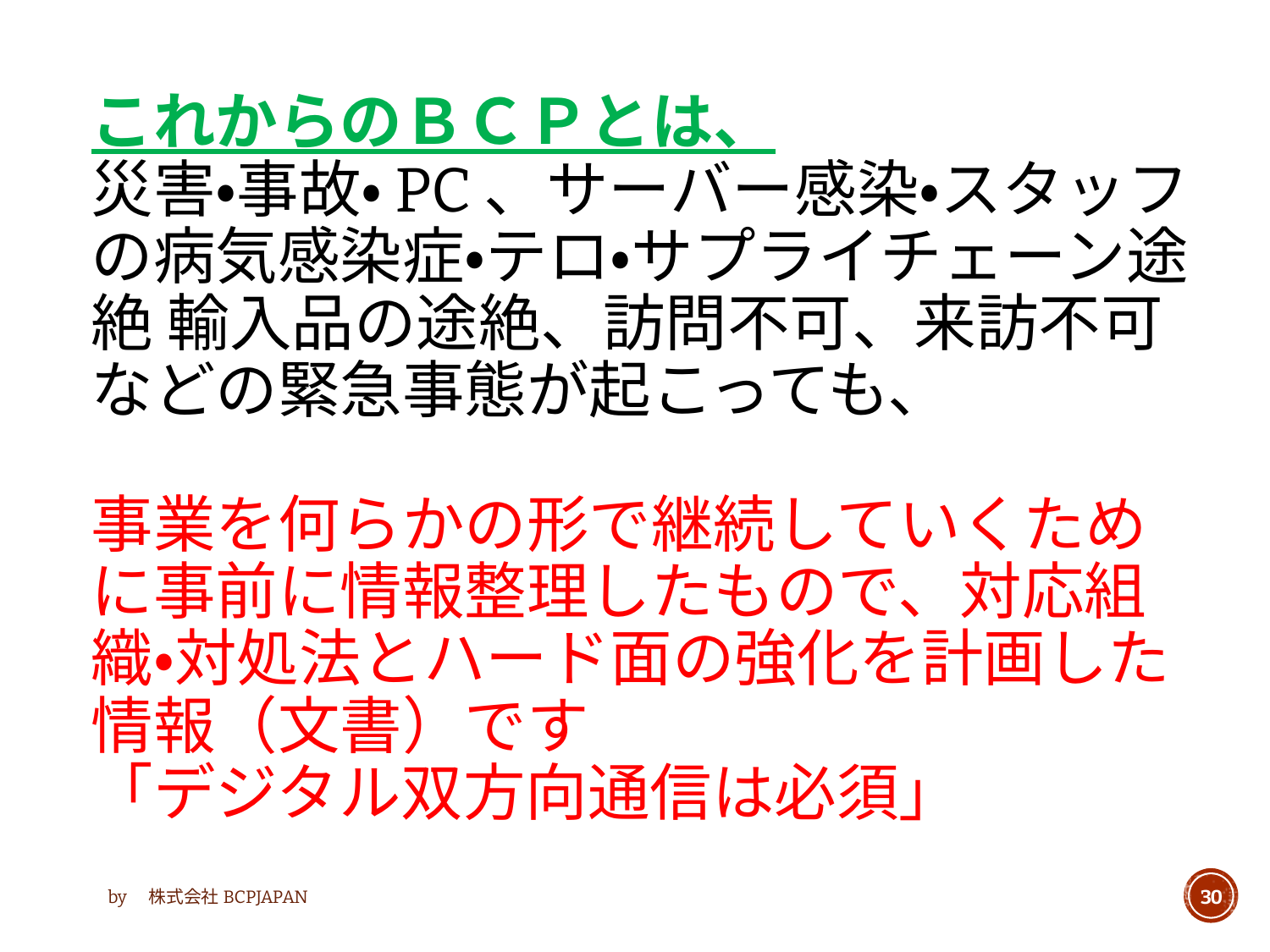

# これからのＢＣＰとは、 災害・事故・PC、サーバー感染・スタッフの病気感染症・テロ・サプライチェーン途絶 輸入品の途絶、訪問不可、来訪不可などの緊急事態が起こっても、 事業を何らかの形で継続していくために事前に情報整理したもので、対応組織・対処法とハード面の強化を計画した情報（文書）です 「デジタル双方向通信は必須」
by　株式会社BCPJAPAN
30